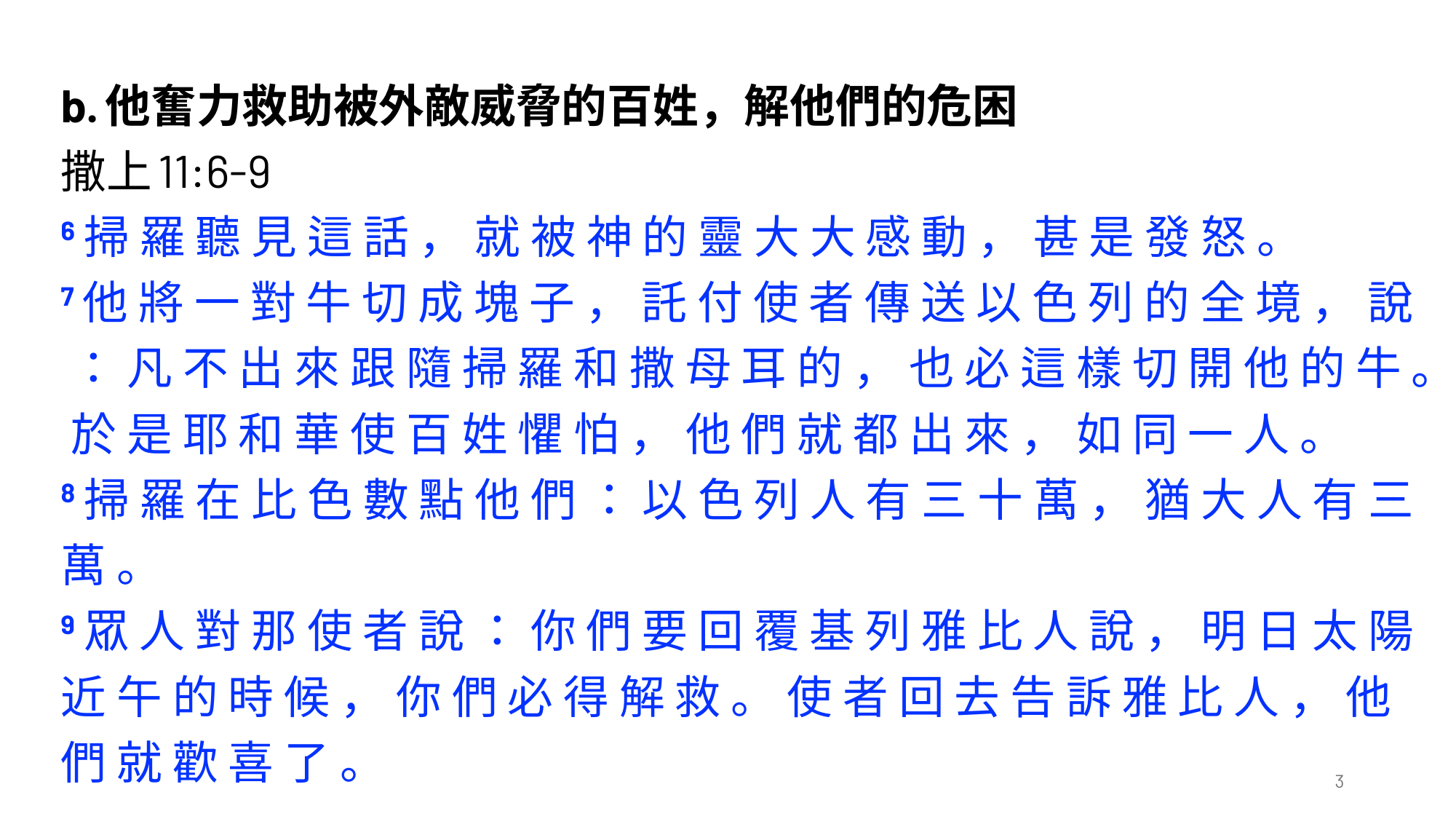

b.他奮力救助被外敵威脅的百姓，解他們的危困
撒上11:6-9
6 掃 羅 聽 見 這 話 ， 就 被 神 的 靈 大 大 感 動 ， 甚 是 發 怒 。
7 他 將 一 對 牛 切 成 塊 子 ， 託 付 使 者 傳 送 以 色 列 的 全 境 ， 說 ： 凡 不 出 來 跟 隨 掃 羅 和 撒 母 耳 的 ， 也 必 這 樣 切 開 他 的 牛 。 於 是 耶 和 華 使 百 姓 懼 怕 ， 他 們 就 都 出 來 ， 如 同 一 人 。
8 掃 羅 在 比 色 數 點 他 們 ： 以 色 列 人 有 三 十 萬 ， 猶 大 人 有 三 萬 。
9 眾 人 對 那 使 者 說 ： 你 們 要 回 覆 基 列 雅 比 人 說 ， 明 日 太 陽 近 午 的 時 候 ， 你 們 必 得 解 救 。 使 者 回 去 告 訴 雅 比 人 ， 他 們 就 歡 喜 了 。

3